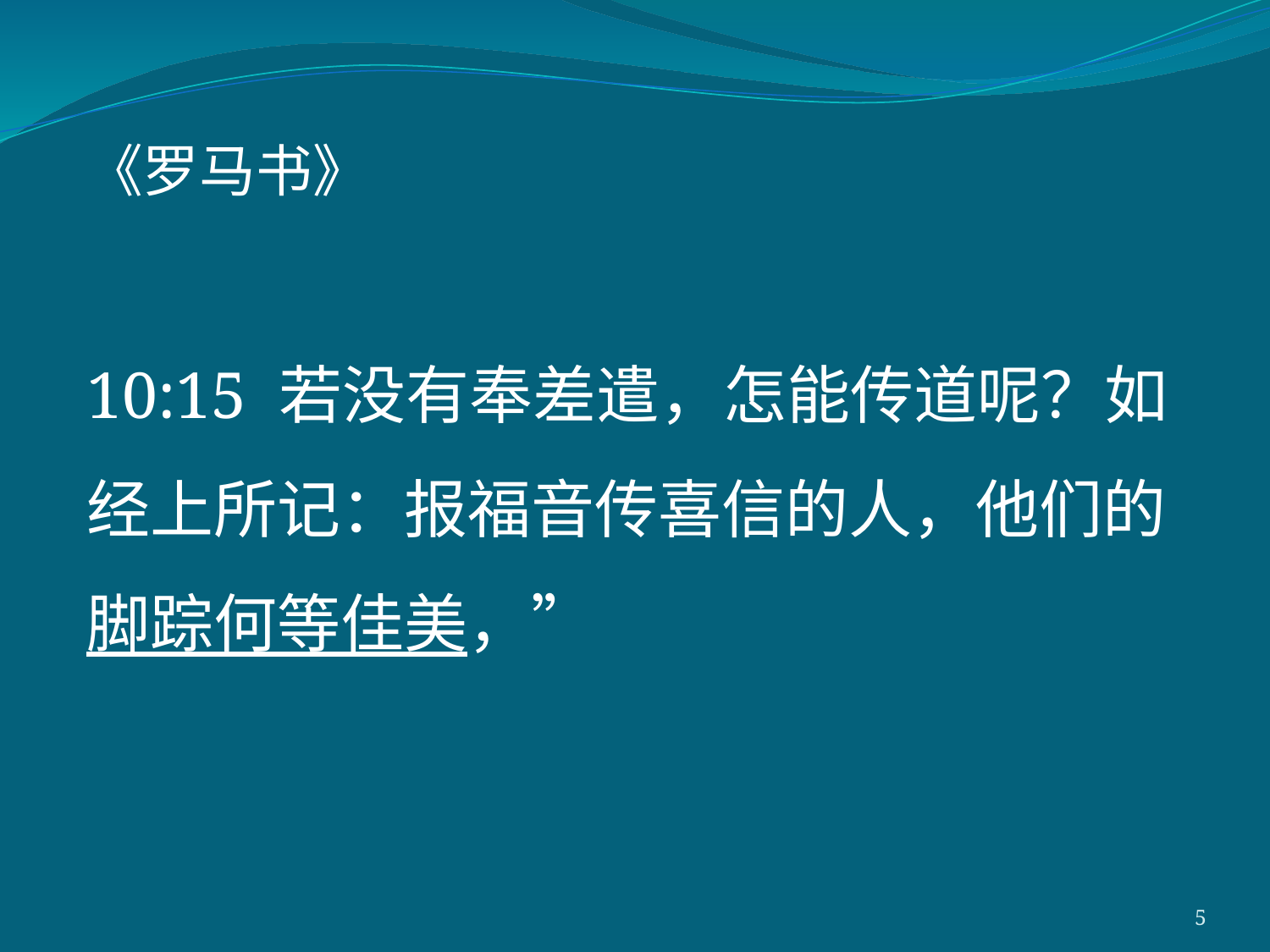

《罗马书》

10:15 若没有奉差遣，怎能传道呢？如经上所记：报福音传喜信的人，他们的脚踪何等佳美，”
5